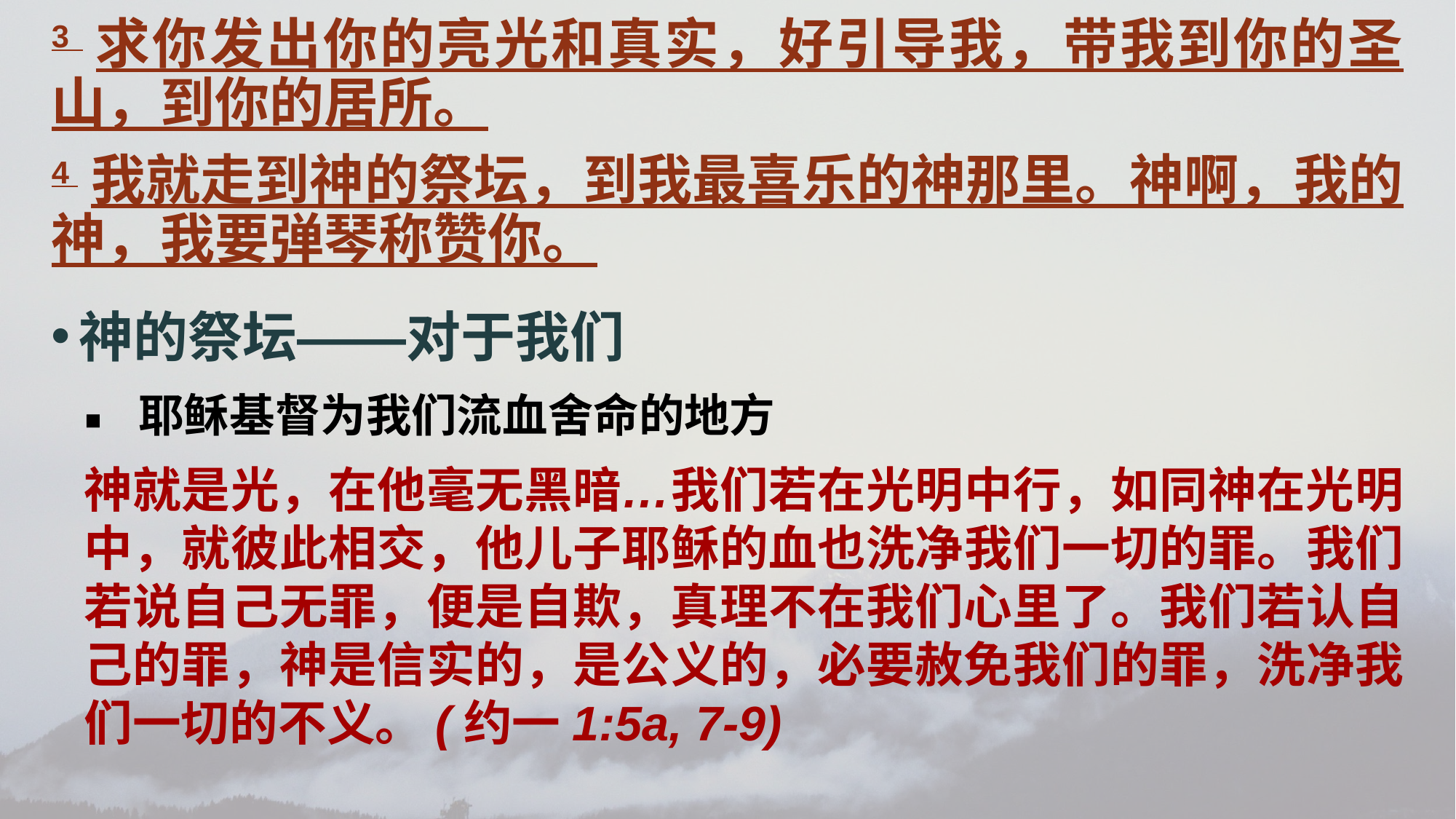

3 求你发出你的亮光和真实，好引导我，带我到你的圣山，到你的居所。
4 我就走到神的祭坛，到我最喜乐的神那里。神啊，我的神，我要弹琴称赞你。
神的祭坛——对于我们
耶稣基督为我们流血舍命的地方
神就是光，在他毫无黑暗…我们若在光明中行，如同神在光明中，就彼此相交，他儿子耶稣的血也洗净我们一切的罪。我们若说自己无罪，便是自欺，真理不在我们心里了。我们若认自己的罪，神是信实的，是公义的，必要赦免我们的罪，洗净我们一切的不义。(约一1:5a, 7-9)